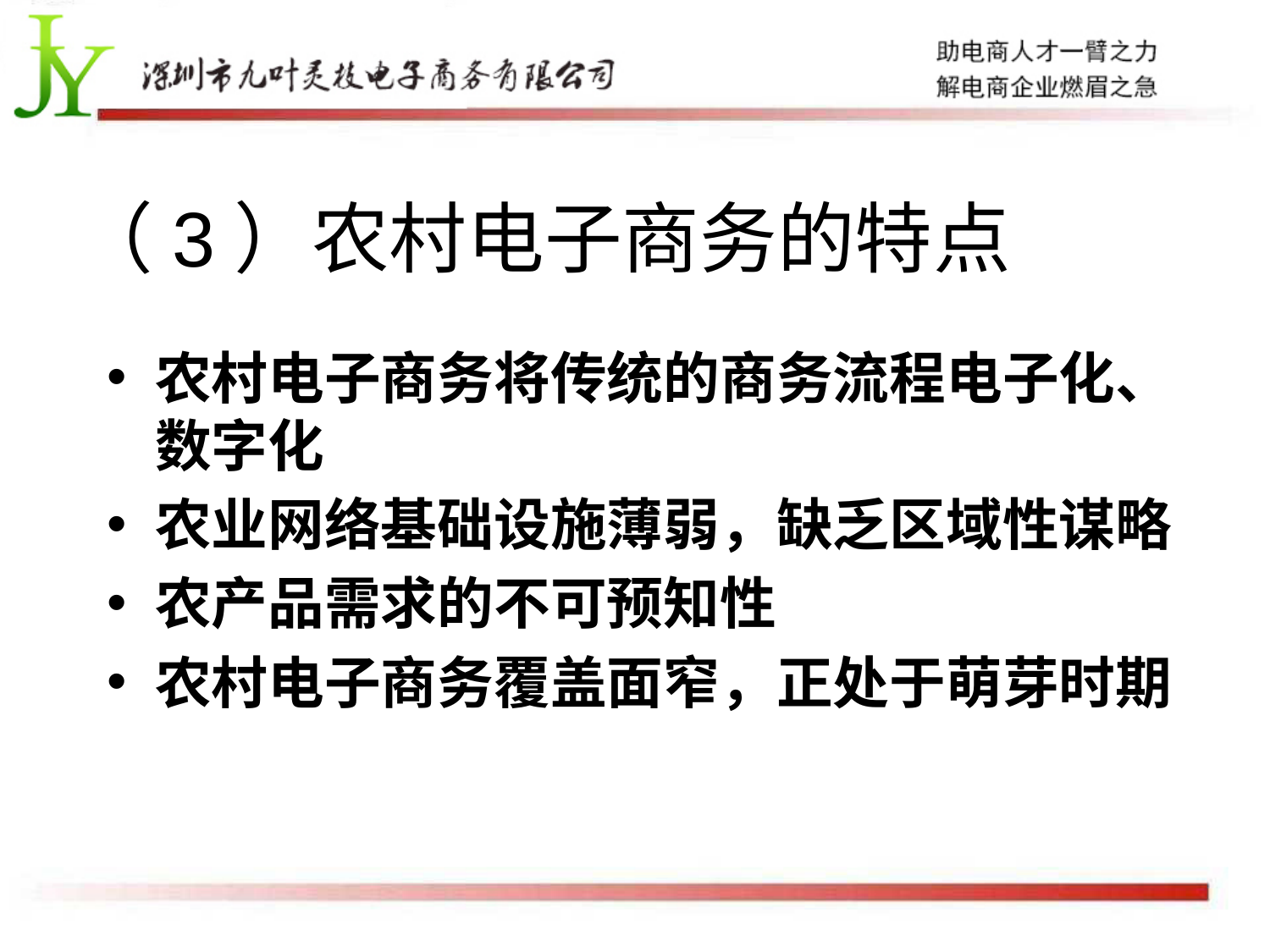

# （3）农村电子商务的特点
农村电子商务将传统的商务流程电子化、数字化
农业网络基础设施薄弱，缺乏区域性谋略
农产品需求的不可预知性
农村电子商务覆盖面窄，正处于萌芽时期